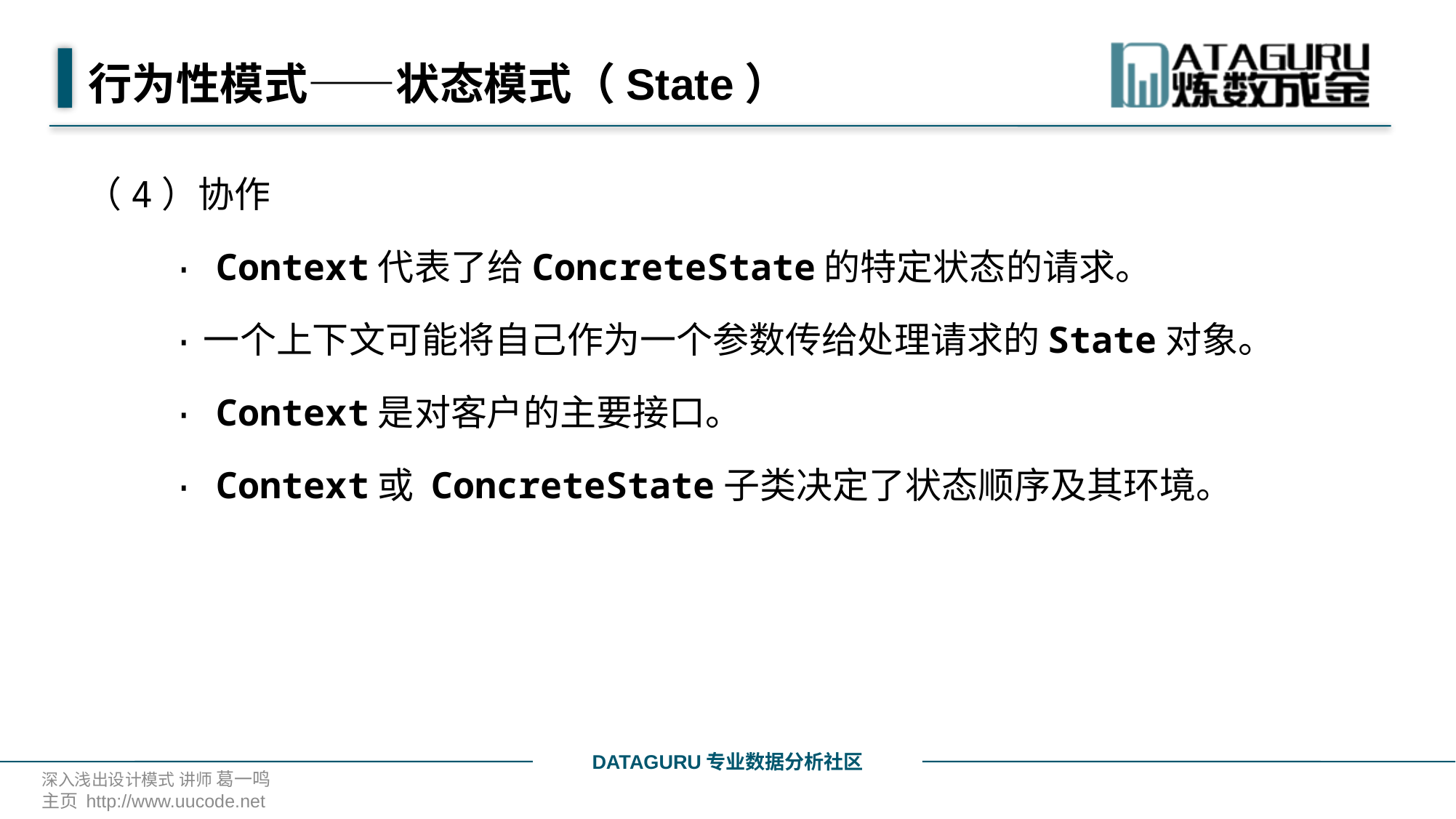

# 行为性模式——状态模式（State）
（4）协作
    · Context代表了给ConcreteState的特定状态的请求。
    ·一个上下文可能将自己作为一个参数传给处理请求的State对象。
    · Context是对客户的主要接口。
    · Context或 ConcreteState子类决定了状态顺序及其环境。